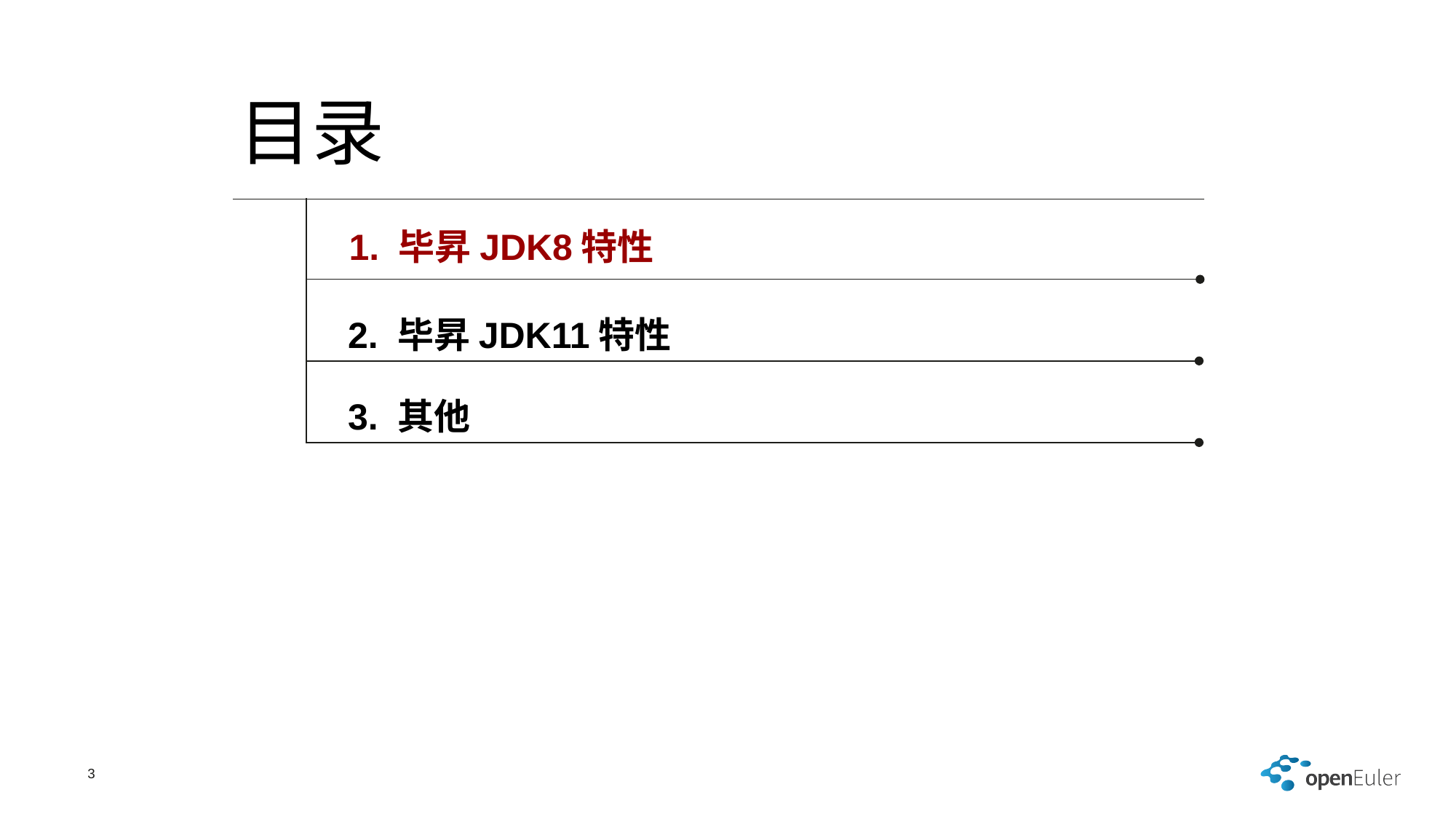

目录
1. 毕昇JDK8特性
2. 毕昇JDK11特性
3. 其他